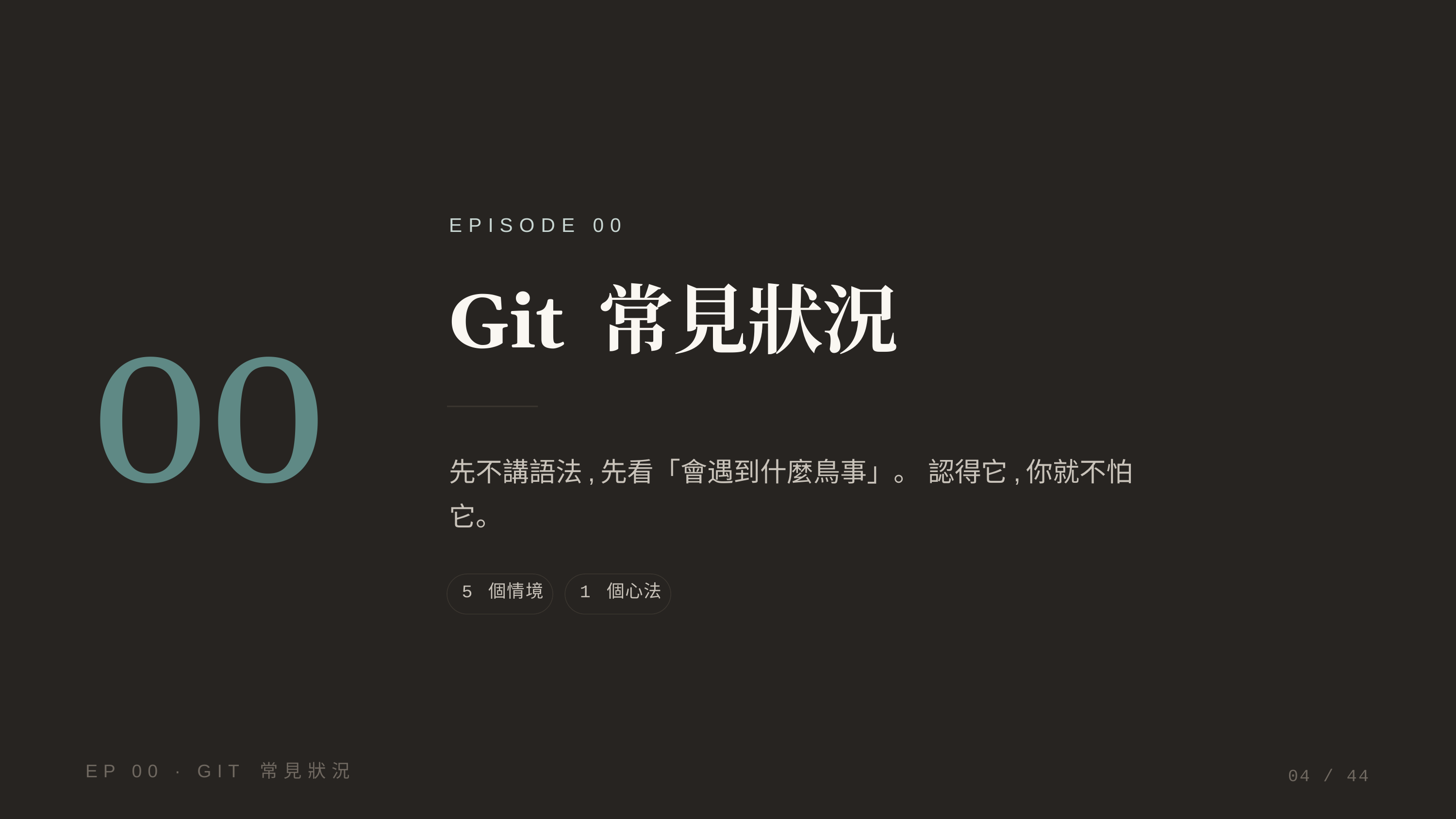

EPISODE 00
Git 常見狀況
00

先不講語法,先看「會遇到什麼鳥事」。 認得它,你就不怕它。

5 個情境
1 個心法
EP 00 · GIT 常見狀況
04 / 44